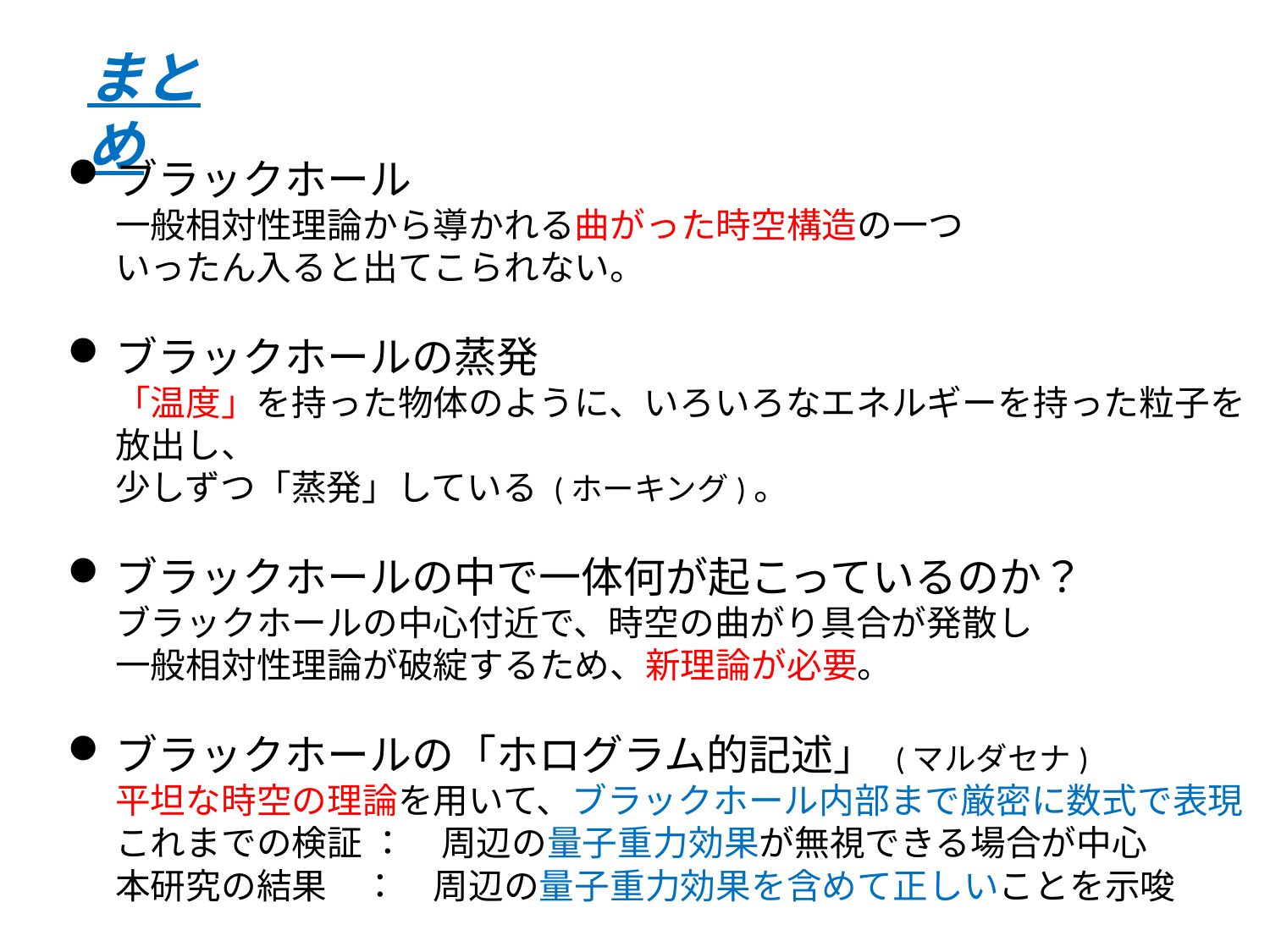

まとめ
ブラックホール
一般相対性理論から導かれる曲がった時空構造の一つ
いったん入ると出てこられない。
ブラックホールの蒸発
「温度」を持った物体のように、いろいろなエネルギーを持った粒子を放出し、
少しずつ「蒸発」している (ホーキング)。

ブラックホールの中で一体何が起こっているのか？
ブラックホールの中心付近で、時空の曲がり具合が発散し
一般相対性理論が破綻するため、新理論が必要。
ブラックホールの「ホログラム的記述」 (マルダセナ)
平坦な時空の理論を用いて、ブラックホール内部まで厳密に数式で表現
これまでの検証 ：　周辺の量子重力効果が無視できる場合が中心
本研究の結果　：　周辺の量子重力効果を含めて正しいことを示唆